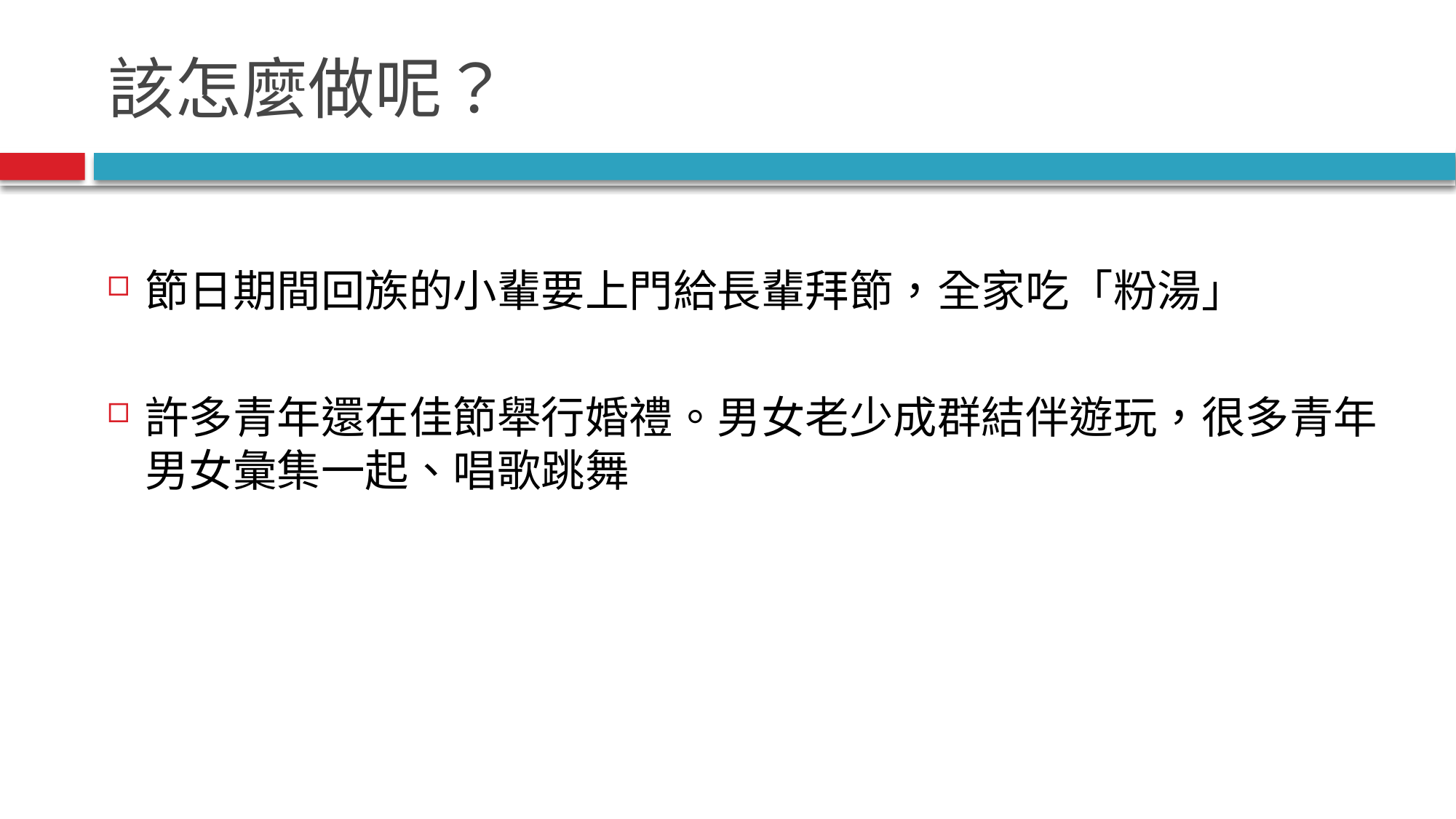

# 該怎麼做呢？
節日期間回族的小輩要上門給長輩拜節，全家吃「粉湯」

許多青年還在佳節舉行婚禮。男女老少成群結伴遊玩，很多青年男女彙集一起、唱歌跳舞